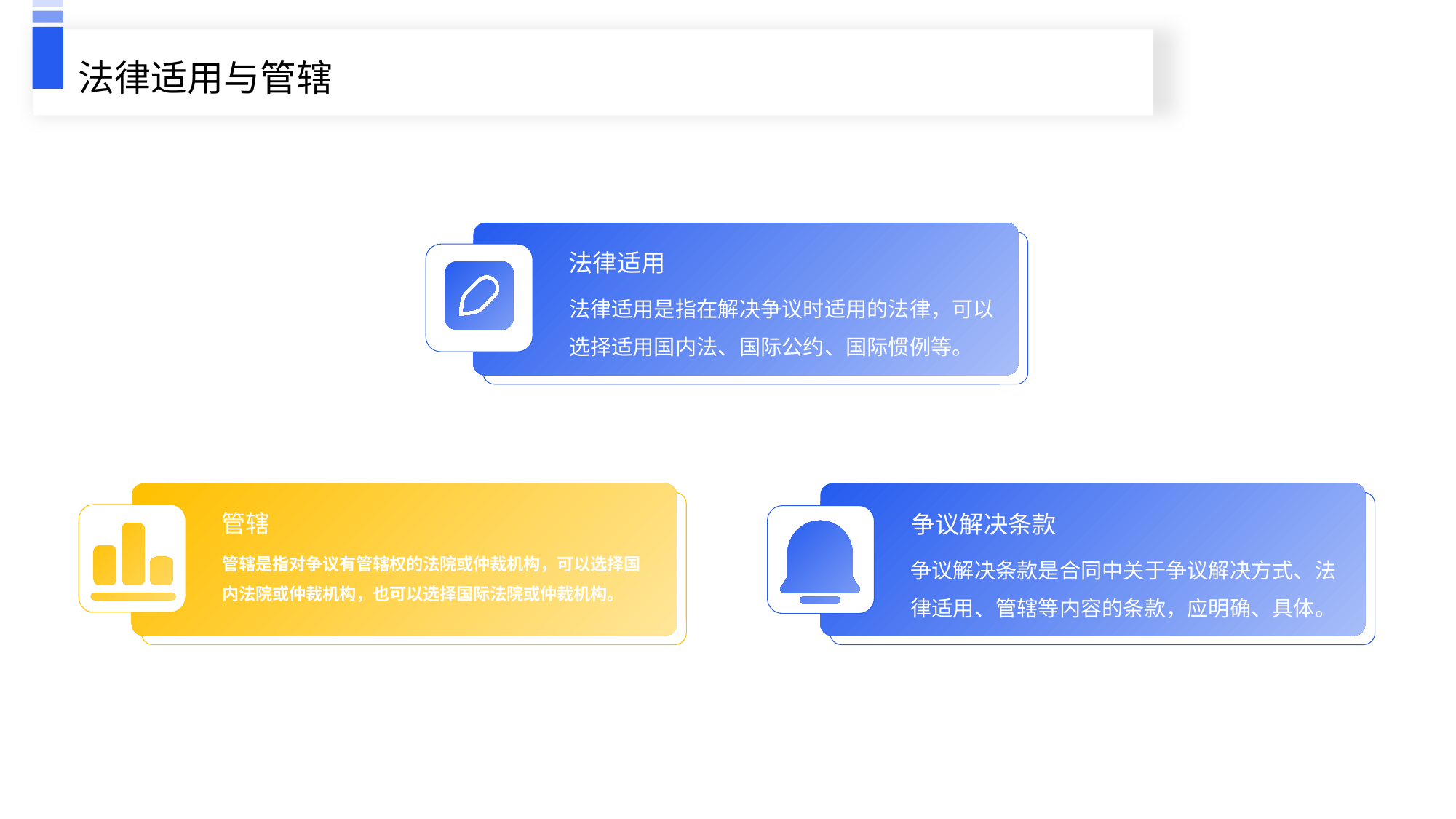

法律适用与管辖

法律适用

法律适用是指在解决争议时适用的法律，可以选择适用国内法、国际公约、国际惯例等。

管辖
争议解决条款

管辖是指对争议有管辖权的法院或仲裁机构，可以选择国内法院或仲裁机构，也可以选择国际法院或仲裁机构。
争议解决条款是合同中关于争议解决方式、法律适用、管辖等内容的条款，应明确、具体。